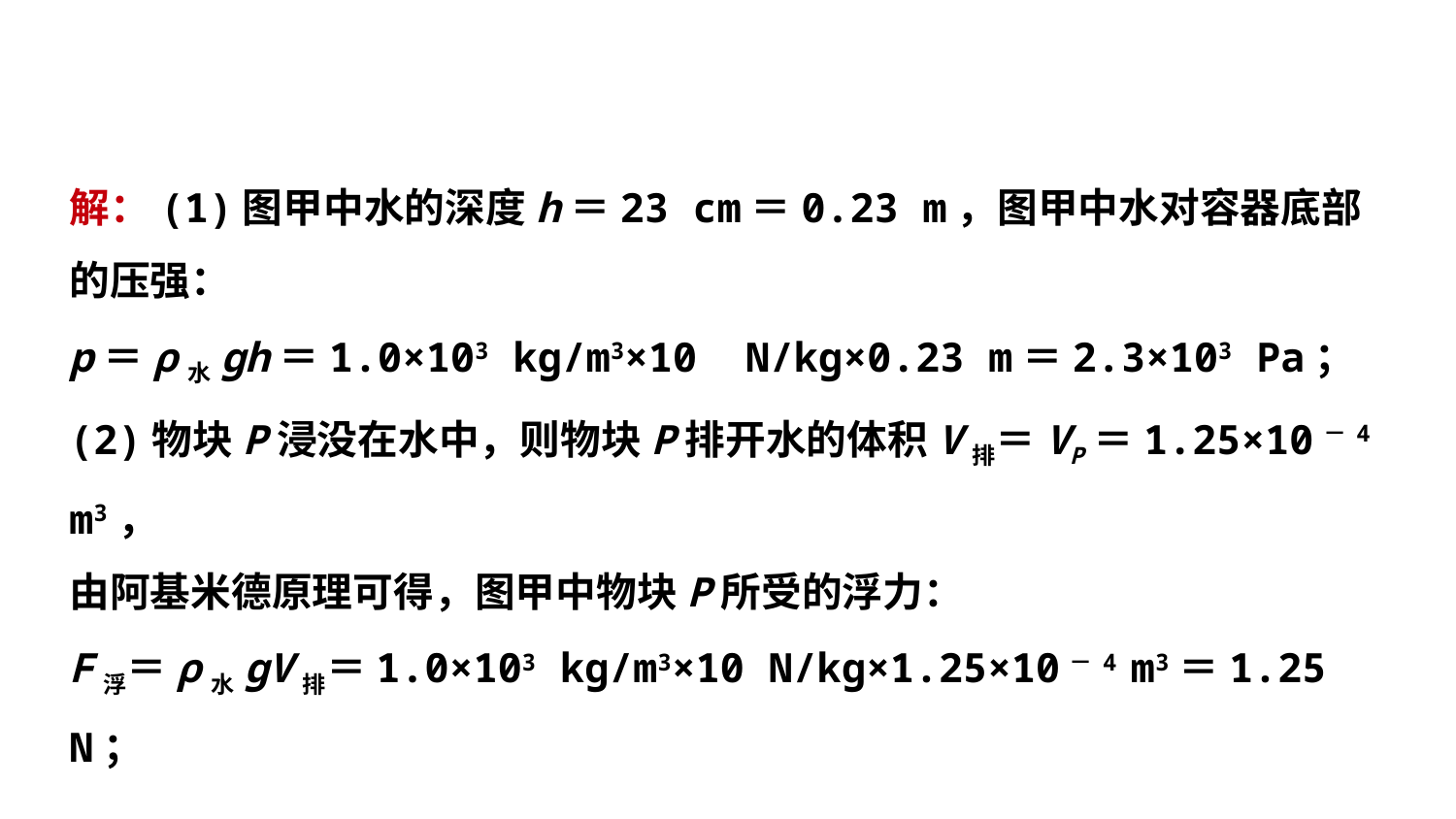

解：(1)图甲中水的深度h＝23 cm＝0.23 m，图甲中水对容器底部的压强：
p＝ρ水gh＝1.0×103 kg/m3×10  N/kg×0.23 m＝2.3×103 Pa；
(2)物块P浸没在水中，则物块P排开水的体积V排＝VP＝1.25×10－4 m3，
由阿基米德原理可得，图甲中物块P所受的浮力：
F浮＝ρ水gV排＝1.0×103 kg/m3×10 N/kg×1.25×10－4 m3＝1.25 N；